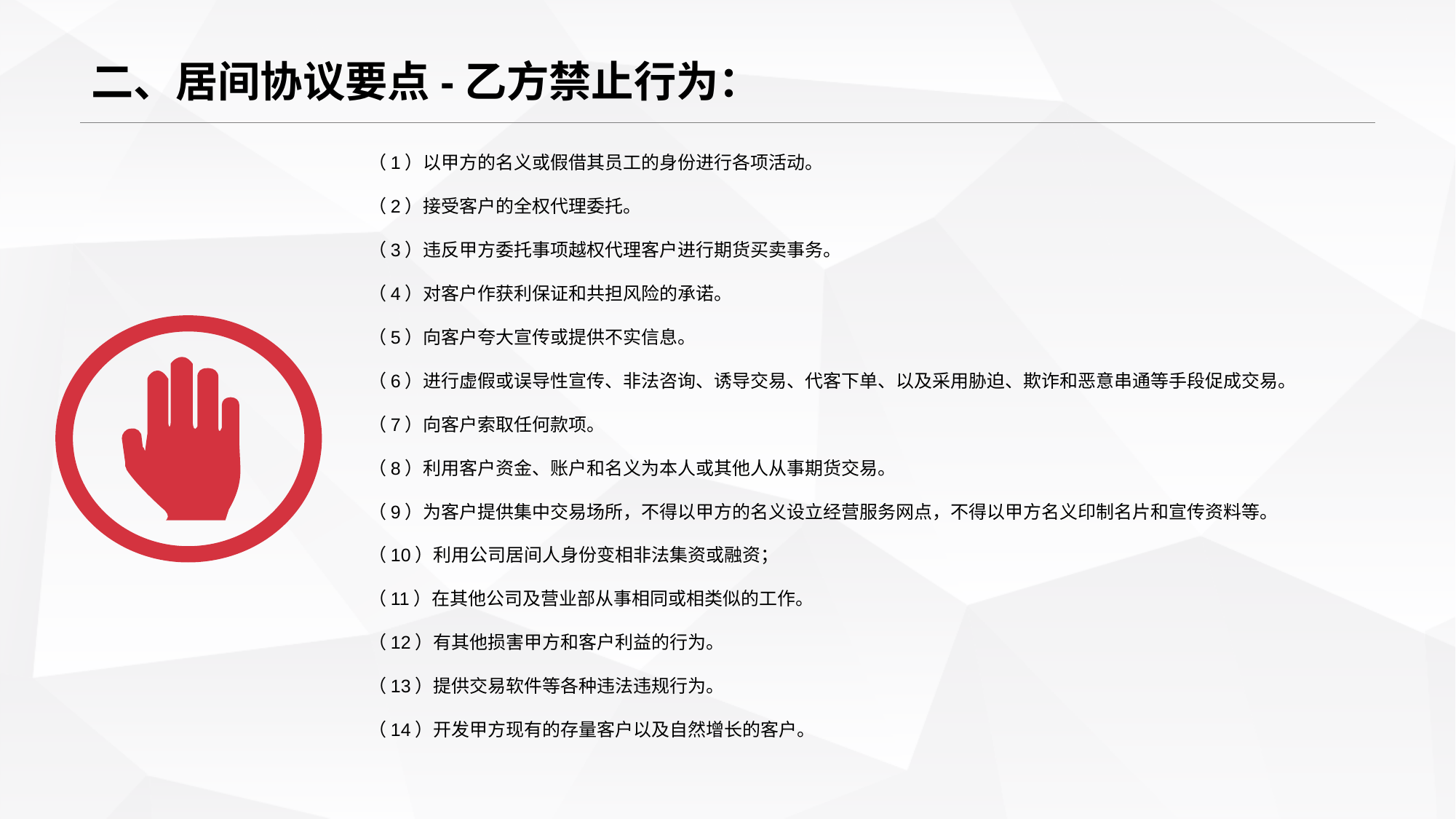

# 二、居间协议要点-乙方禁止行为：
（1）以甲方的名义或假借其员工的身份进行各项活动。

（2）接受客户的全权代理委托。

（3）违反甲方委托事项越权代理客户进行期货买卖事务。

（4）对客户作获利保证和共担风险的承诺。

（5）向客户夸大宣传或提供不实信息。

（6）进行虚假或误导性宣传、非法咨询、诱导交易、代客下单、以及采用胁迫、欺诈和恶意串通等手段促成交易。

（7）向客户索取任何款项。

（8）利用客户资金、账户和名义为本人或其他人从事期货交易。

（9）为客户提供集中交易场所，不得以甲方的名义设立经营服务网点，不得以甲方名义印制名片和宣传资料等。

（10）利用公司居间人身份变相非法集资或融资；

（11）在其他公司及营业部从事相同或相类似的工作。

（12）有其他损害甲方和客户利益的行为。

（13）提供交易软件等各种违法违规行为。

（14）开发甲方现有的存量客户以及自然增长的客户。